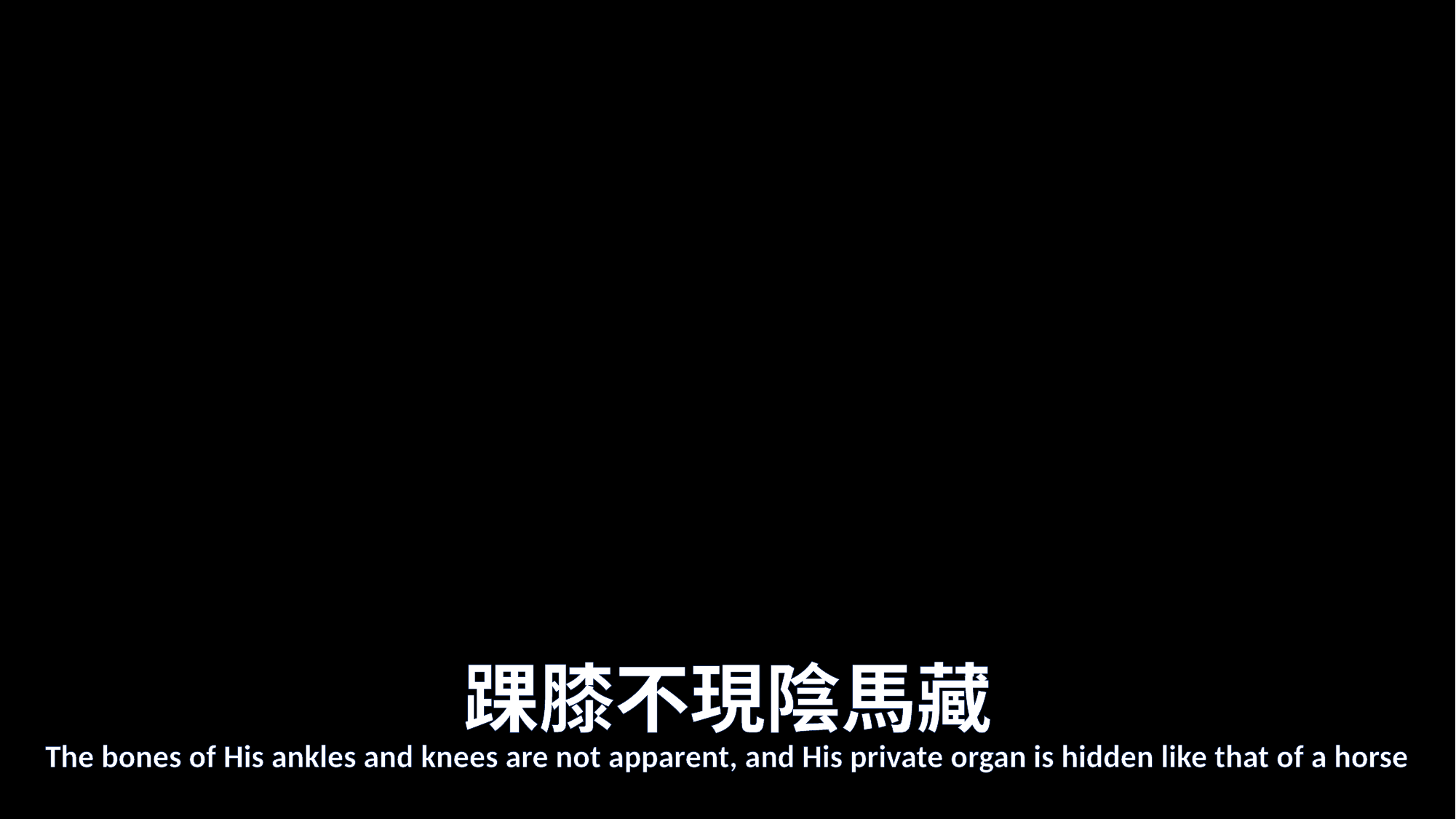

# 踝膝不現陰馬藏
The bones of His ankles and knees are not apparent, and His private organ is hidden like that of a horse